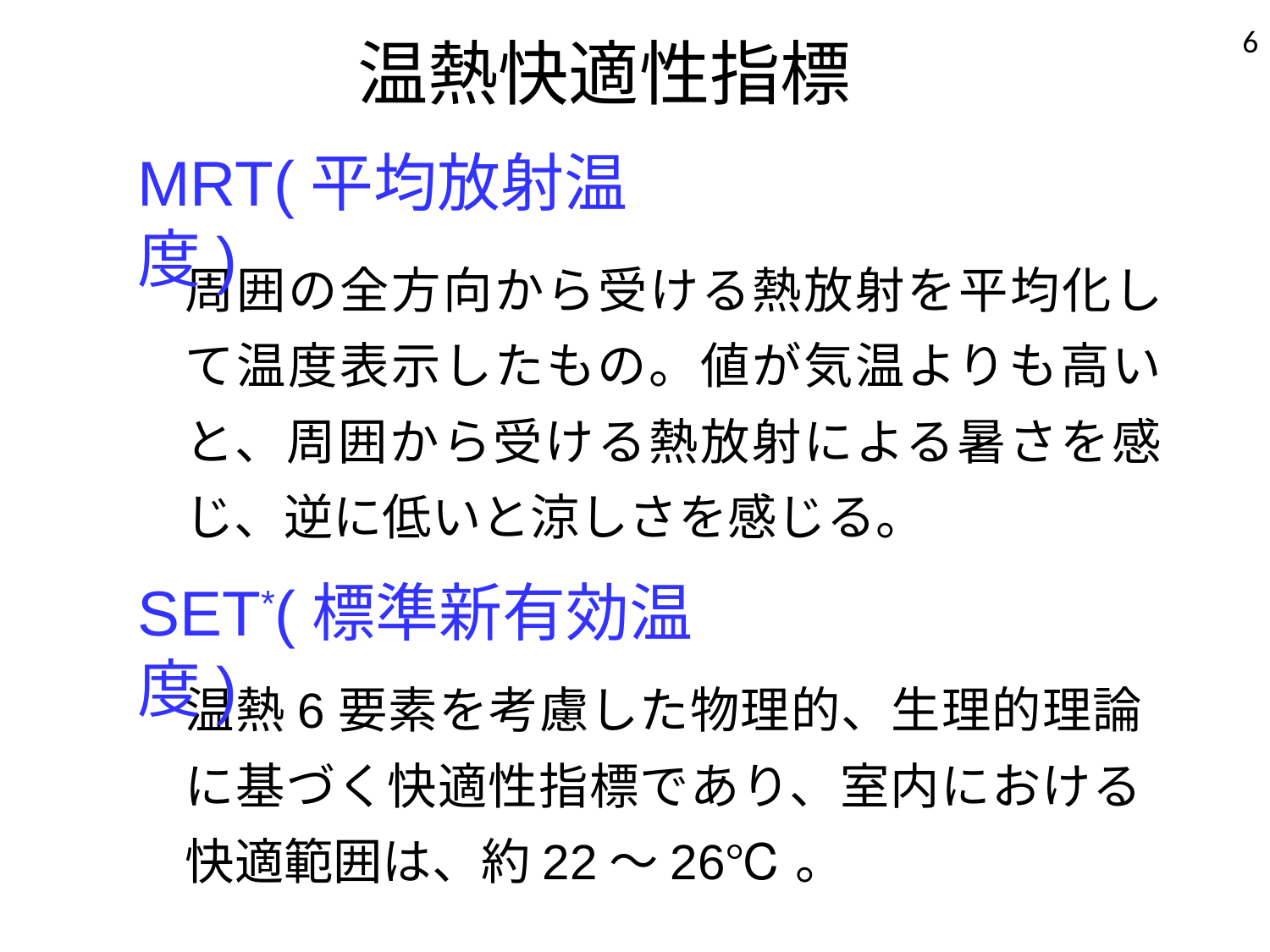

6
温熱快適性指標

MRT(平均放射温度)
周囲の全方向から受ける熱放射を平均化して温度表示したもの。値が気温よりも高いと、周囲から受ける熱放射による暑さを感じ、逆に低いと涼しさを感じる。
SET*(標準新有効温度)
温熱6要素を考慮した物理的、生理的理論に基づく快適性指標であり、室内における快適範囲は、約22～26℃。